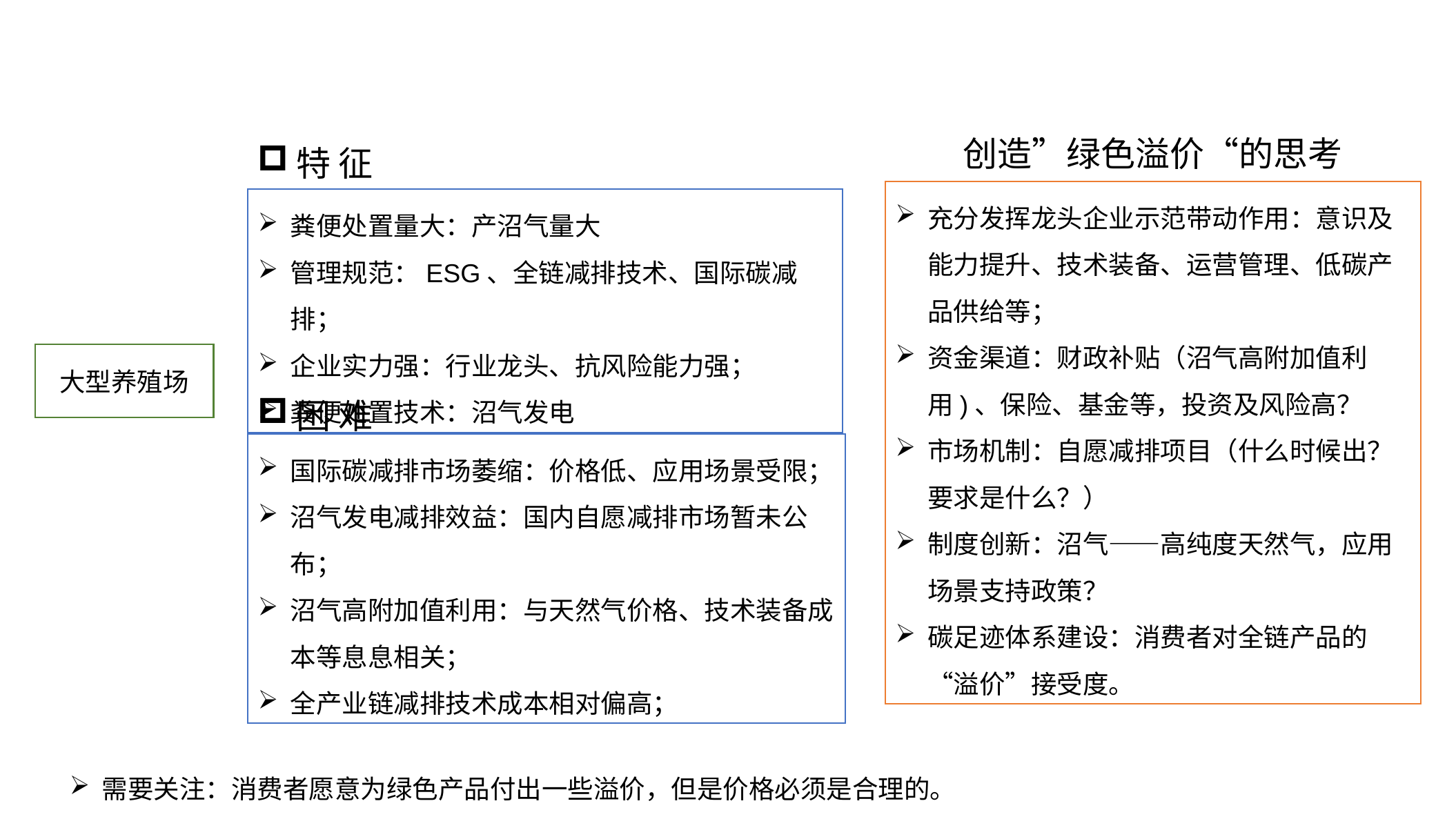

特 征
创造”绿色溢价“的思考
充分发挥龙头企业示范带动作用：意识及能力提升、技术装备、运营管理、低碳产品供给等；
资金渠道：财政补贴（沼气高附加值利用)、保险、基金等，投资及风险高？
市场机制：自愿减排项目（什么时候出？要求是什么？）
制度创新：沼气——高纯度天然气，应用场景支持政策？
碳足迹体系建设：消费者对全链产品的“溢价”接受度。
粪便处置量大：产沼气量大
管理规范：ESG、全链减排技术、国际碳减排；
企业实力强：行业龙头、抗风险能力强；
粪便处置技术：沼气发电
大型养殖场
困 难
国际碳减排市场萎缩：价格低、应用场景受限；
沼气发电减排效益：国内自愿减排市场暂未公布；
沼气高附加值利用：与天然气价格、技术装备成本等息息相关；
全产业链减排技术成本相对偏高；
需要关注：消费者愿意为绿色产品付出一些溢价，但是价格必须是合理的。